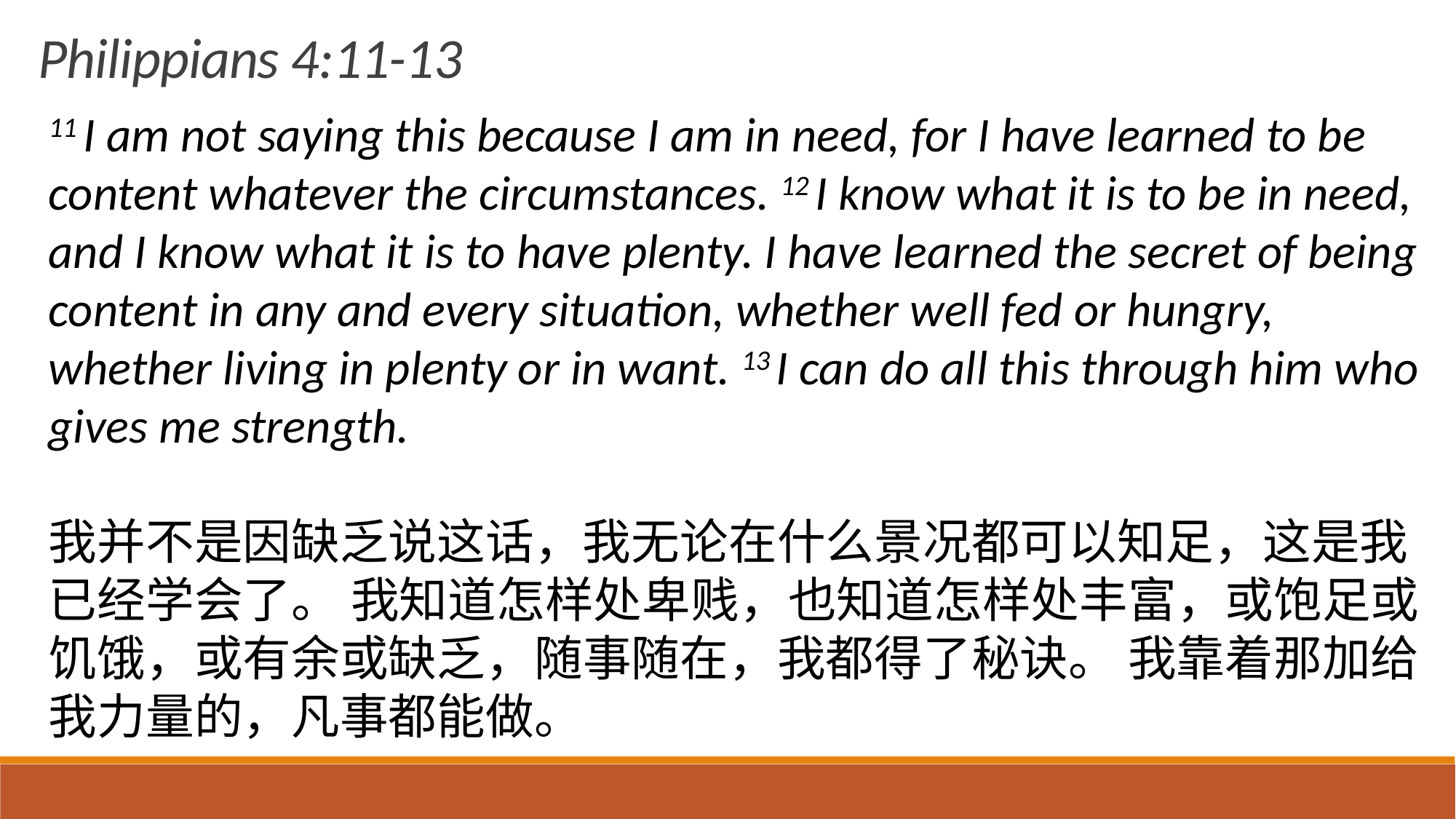

Philippians 4:11-13
11 I am not saying this because I am in need, for I have learned to be content whatever the circumstances. 12 I know what it is to be in need, and I know what it is to have plenty. I have learned the secret of being content in any and every situation, whether well fed or hungry, whether living in plenty or in want. 13 I can do all this through him who gives me strength.

我并不是因缺乏说这话，我无论在什么景况都可以知足，这是我已经学会了。 我知道怎样处卑贱，也知道怎样处丰富，或饱足或饥饿，或有余或缺乏，随事随在，我都得了秘诀。 我靠着那加给我力量的，凡事都能做。